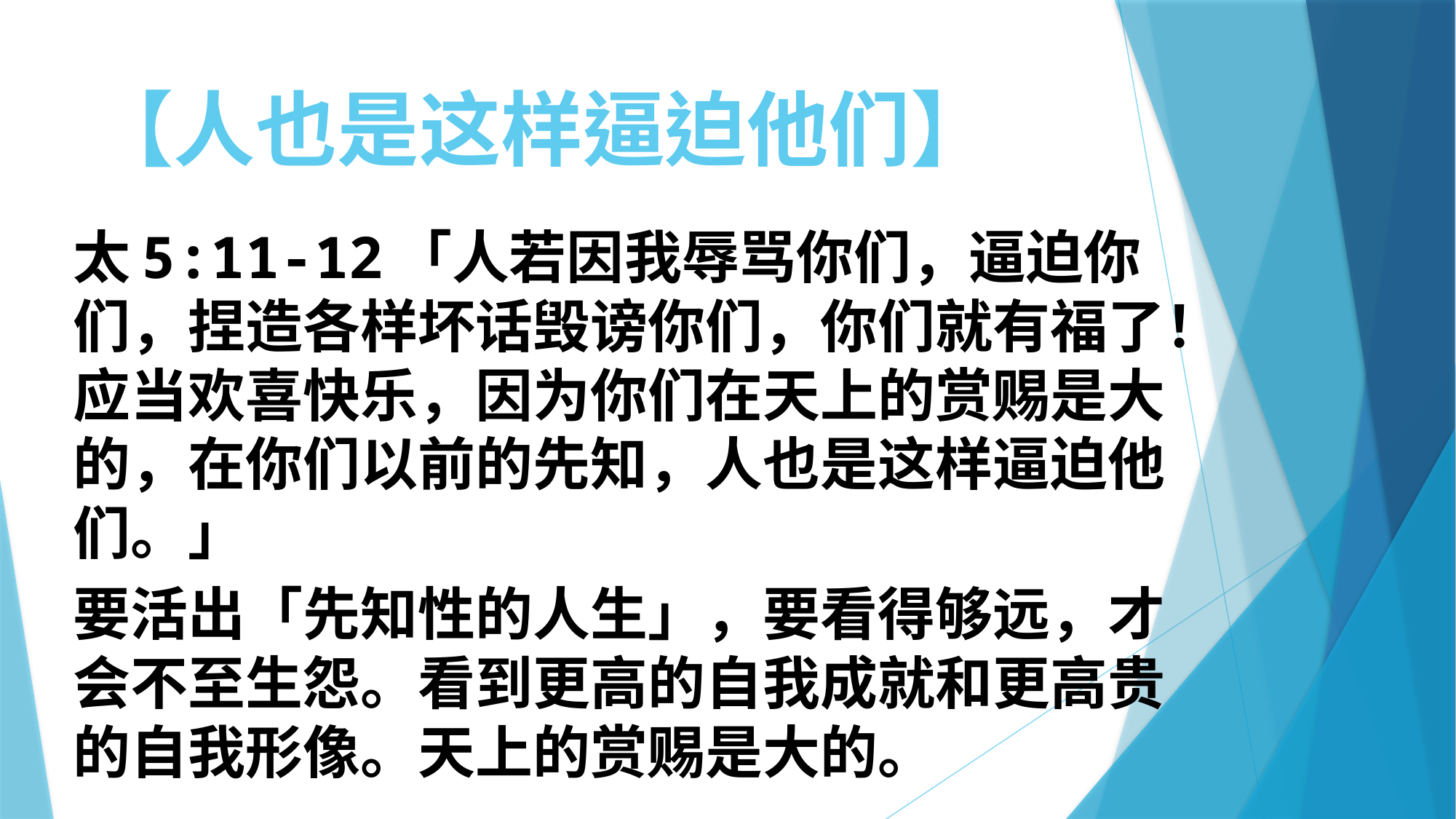

# 【人也是这样逼迫他们】
太5:11-12「人若因我辱骂你们，逼迫你们，捏造各样坏话毁谤你们，你们就有福了！应当欢喜快乐，因为你们在天上的赏赐是大的，在你们以前的先知，人也是这样逼迫他们。」
要活出「先知性的人生」，要看得够远，才会不至生怨。看到更高的自我成就和更高贵的自我形像。天上的赏赐是大的。